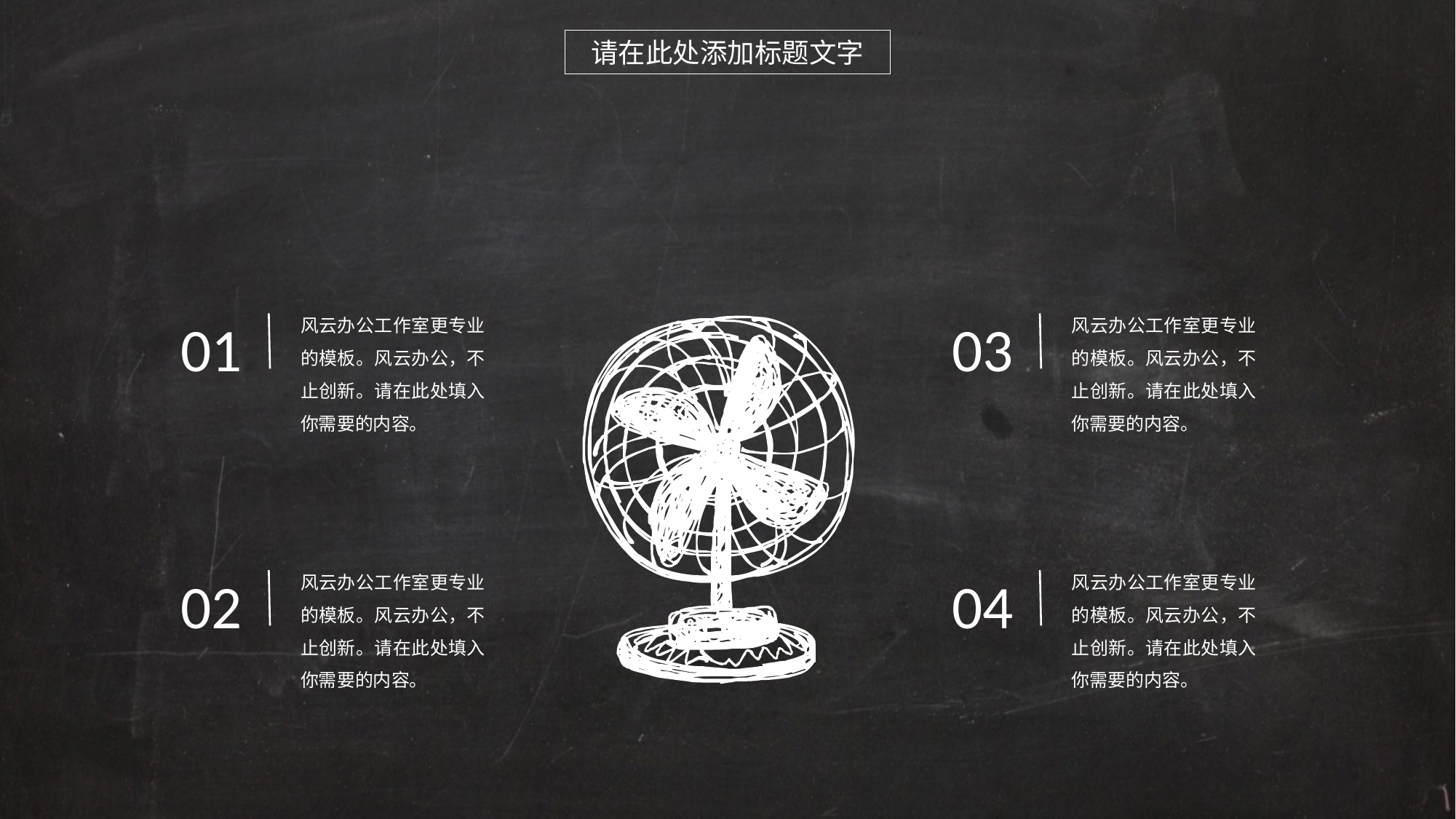

请在此处添加标题文字
风云办公工作室更专业的模板。风云办公，不止创新。请在此处填入你需要的内容。
风云办公工作室更专业的模板。风云办公，不止创新。请在此处填入你需要的内容。
01
03

风云办公工作室更专业的模板。风云办公，不止创新。请在此处填入你需要的内容。
风云办公工作室更专业的模板。风云办公，不止创新。请在此处填入你需要的内容。
02
04